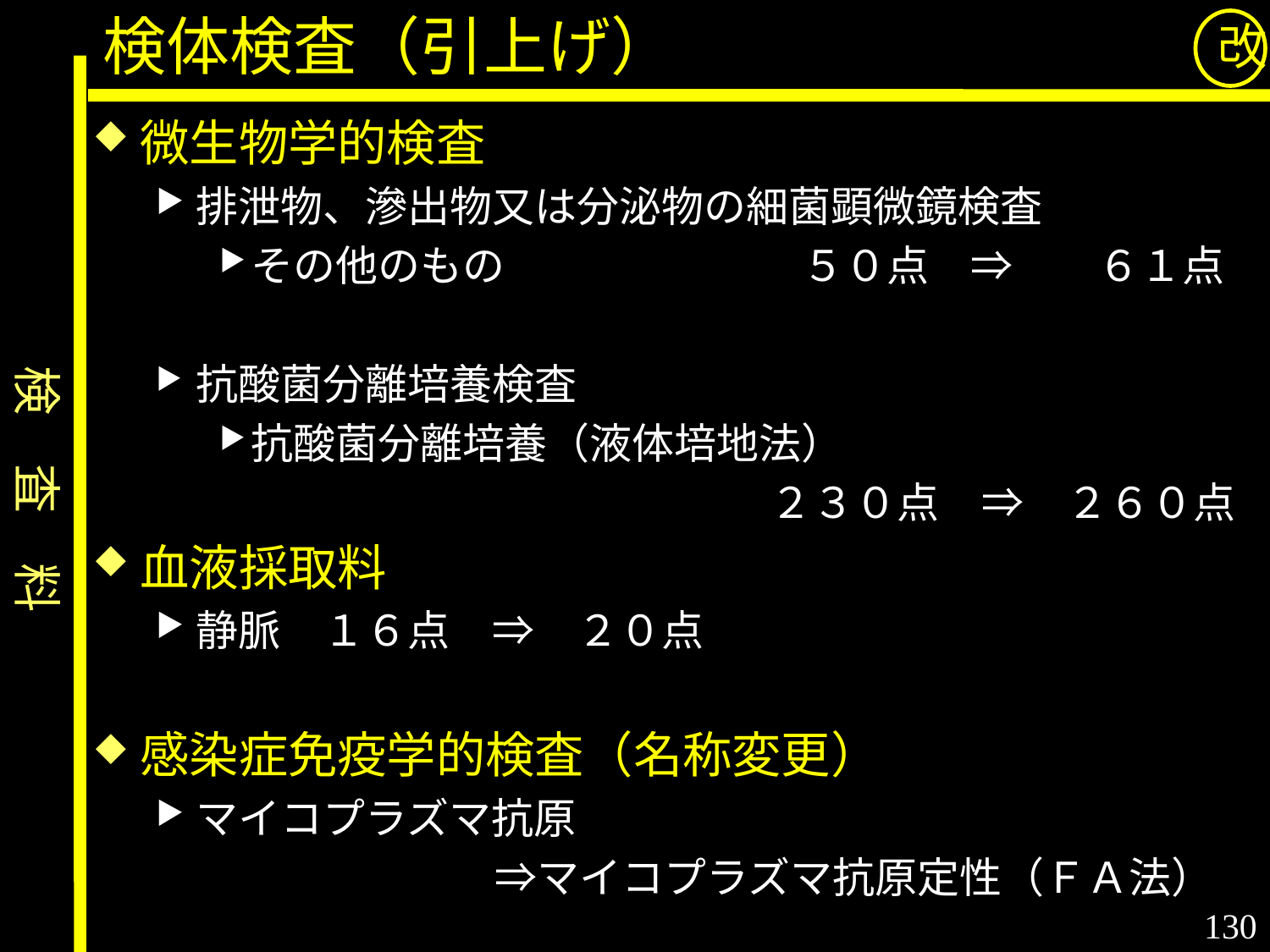

検体検査（引上げ）
改

微生物学的検査
排泄物、滲出物又は分泌物の細菌顕微鏡検査
その他のもの　　　　　　　５０点　⇒　　６１点

抗酸菌分離培養検査
抗酸菌分離培養（液体培地法）
　　　　　　　　　　　　　２３０点　⇒　２６０点
血液採取料
静脈　１６点　⇒　２０点

感染症免疫学的検査（名称変更）
マイコプラズマ抗原
　　　　　　　　⇒マイコプラズマ抗原定性（ＦＡ法）

検　査　料
130